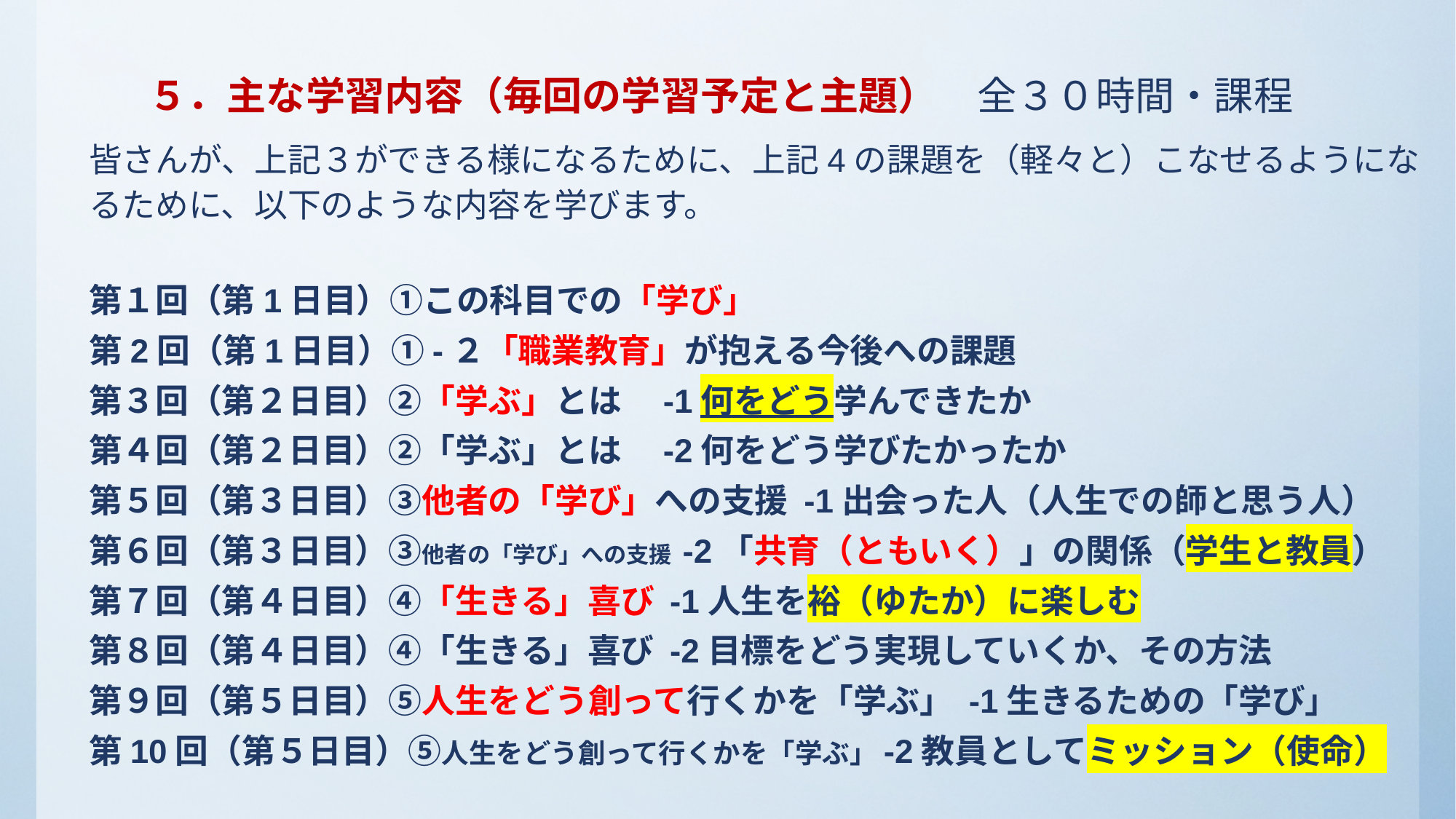

# ５．主な学習内容（毎回の学習予定と主題）　全３０時間・課程
皆さんが、上記３ができる様になるために、上記4の課題を（軽々と）こなせるようになるために、以下のような内容を学びます。

第１回（第1日目）①この科目での「学び」
第2回（第1日目）①-２「職業教育」が抱える今後への課題
第３回（第２日目）②「学ぶ」とは　-1何をどう学んできたか
第４回（第２日目）②「学ぶ」とは　-2何をどう学びたかったか
第５回（第３日目）③他者の「学び」への支援 -1出会った人（人生での師と思う人）
第６回（第３日目）③他者の「学び」への支援 -2「共育（ともいく）」の関係（学生と教員）
第７回（第４日目）④「生きる」喜び -1人生を裕（ゆたか）に楽しむ
第８回（第４日目）④「生きる」喜び -2目標をどう実現していくか、その方法
第９回（第５日目）⑤人生をどう創って行くかを「学ぶ」 -1生きるための「学び」
第10回（第５日目）⑤人生をどう創って行くかを「学ぶ」-2教員としてミッション（使命）